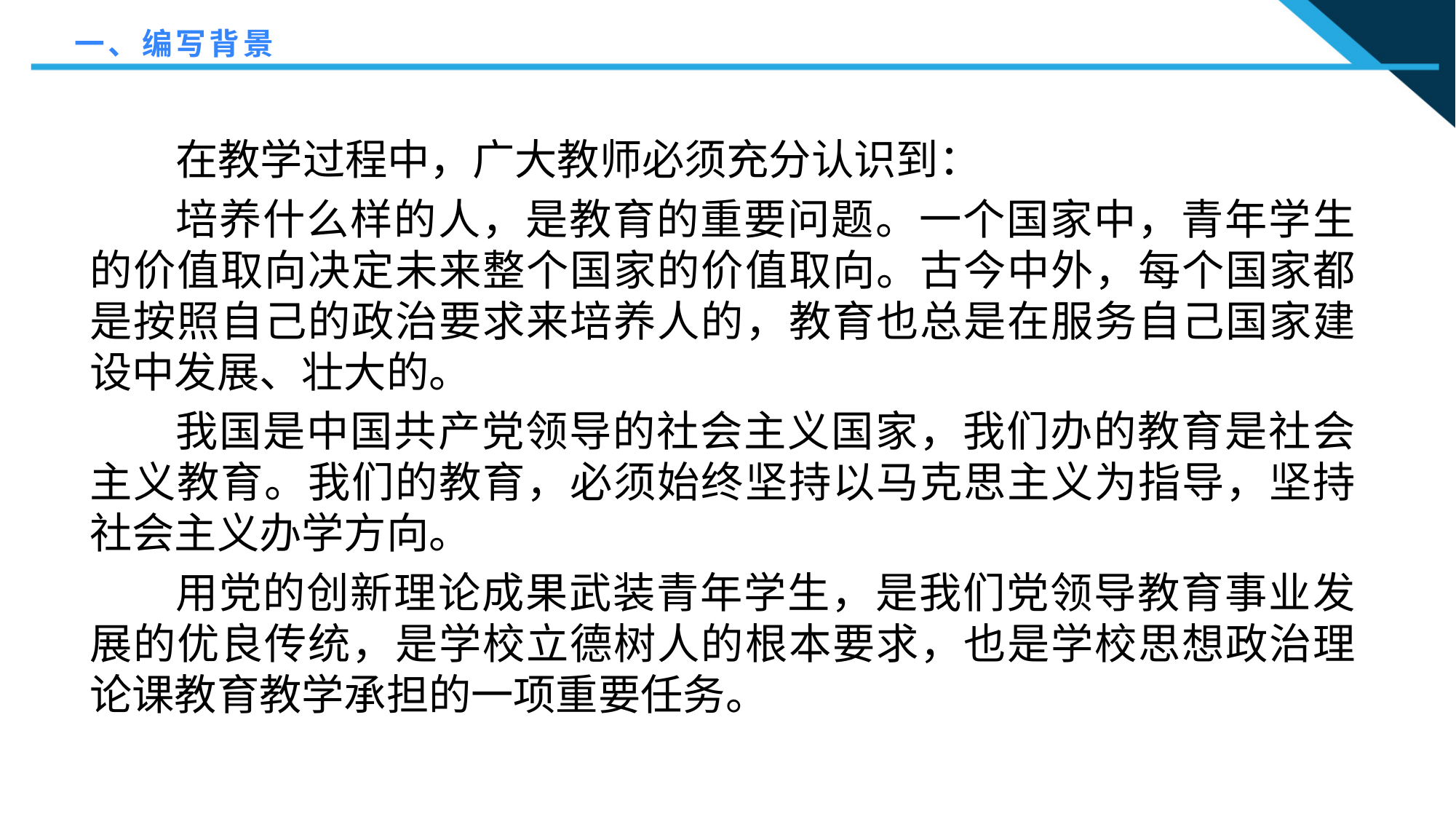

一、编写背景
在教学过程中，广大教师必须充分认识到：
培养什么样的人，是教育的重要问题。一个国家中，青年学生的价值取向决定未来整个国家的价值取向。古今中外，每个国家都是按照自己的政治要求来培养人的，教育也总是在服务自己国家建设中发展、壮大的。
我国是中国共产党领导的社会主义国家，我们办的教育是社会主义教育。我们的教育，必须始终坚持以马克思主义为指导，坚持社会主义办学方向。
用党的创新理论成果武装青年学生，是我们党领导教育事业发展的优良传统，是学校立德树人的根本要求，也是学校思想政治理论课教育教学承担的一项重要任务。